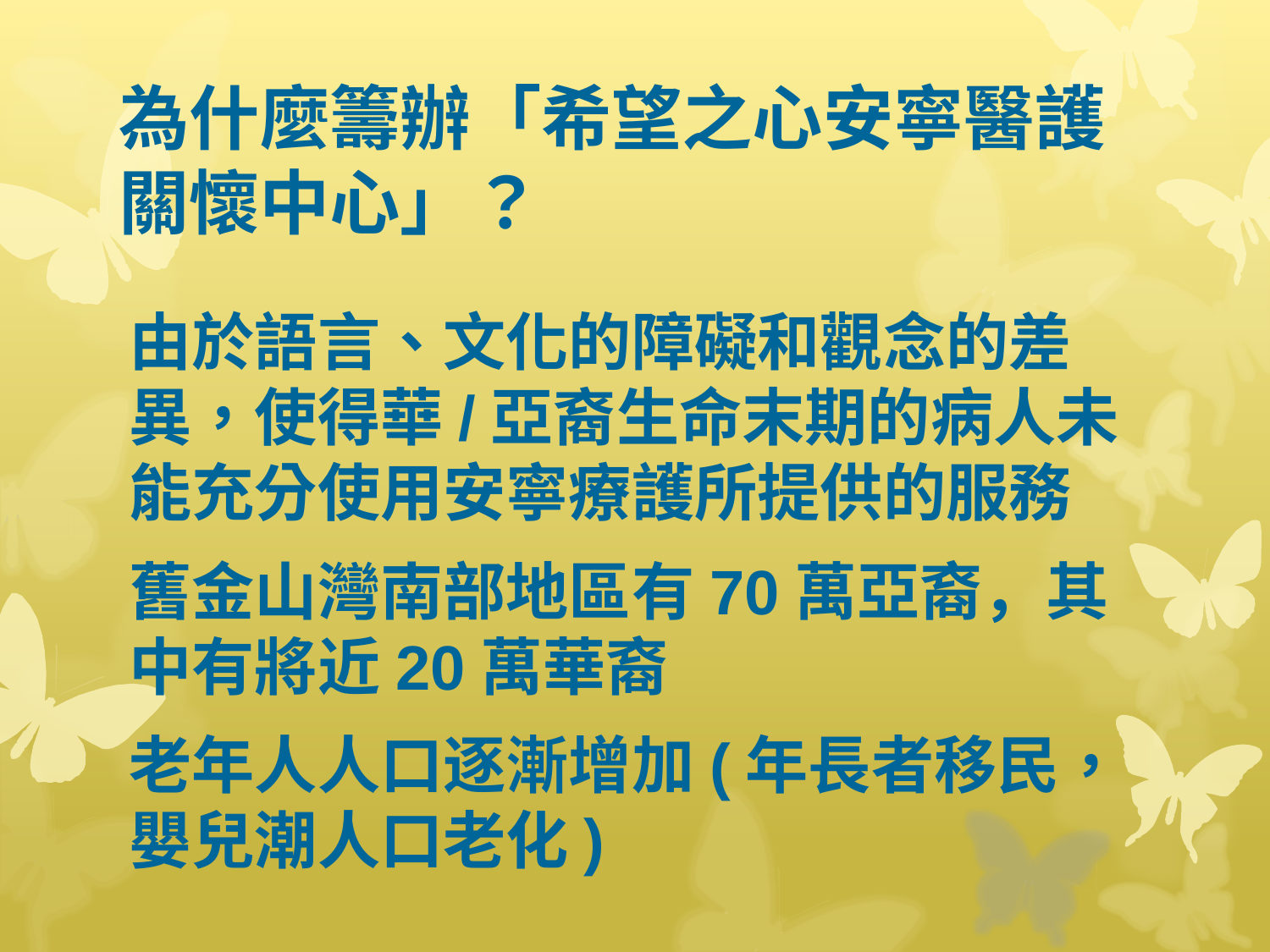

# 為什麼籌辦「希望之心安寧醫護關懷中心」？
由於語言、文化的障礙和觀念的差異，使得華/亞裔生命末期的病人未能充分使用安寧療護所提供的服務
舊金山灣南部地區有70萬亞裔，其中有將近20萬華裔
老年人人口逐漸增加(年長者移民，嬰兒潮人口老化)